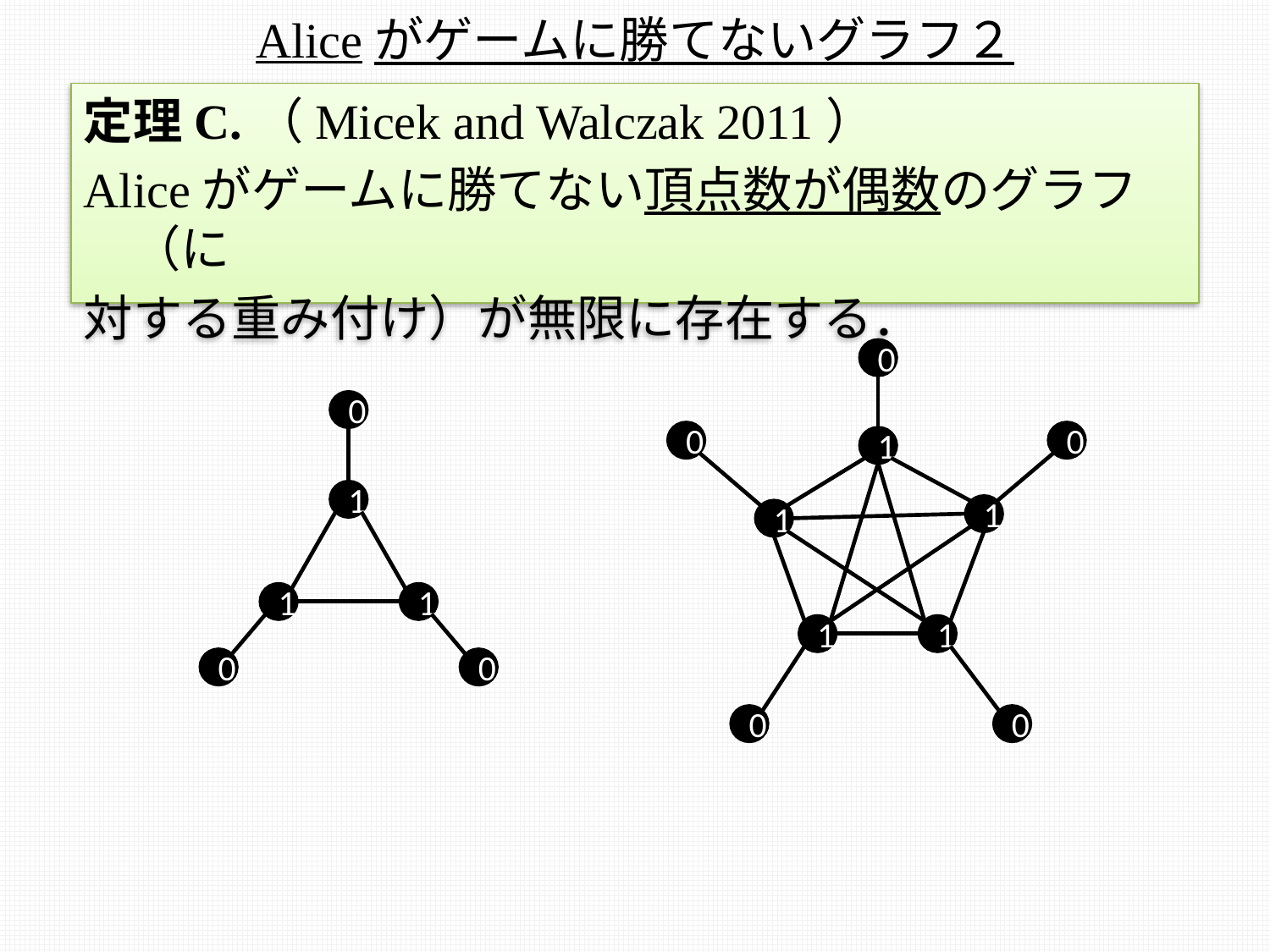

# Aliceがゲームに勝てないグラフ２
定理C.（Micek and Walczak 2011）
Aliceがゲームに勝てない頂点数が偶数のグラフ（に
対する重み付け）が無限に存在する．
0
0
0
1
1
1
1
1
0
0
0
1
1
1
0
0